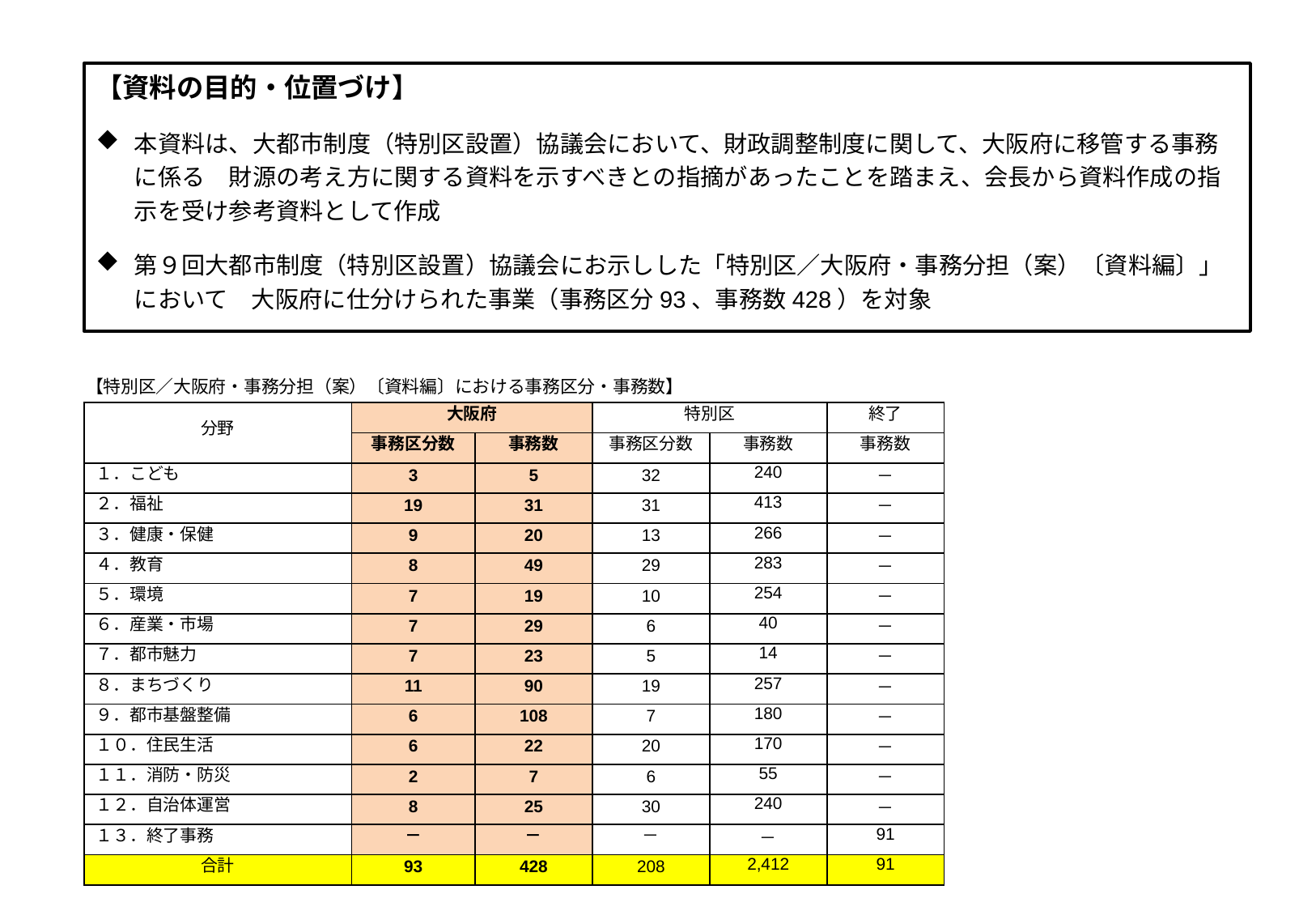

【資料の目的・位置づけ】
本資料は、大都市制度（特別区設置）協議会において、財政調整制度に関して、大阪府に移管する事務に係る　財源の考え方に関する資料を示すべきとの指摘があったことを踏まえ、会長から資料作成の指示を受け参考資料として作成
第９回大都市制度（特別区設置）協議会にお示しした「特別区／大阪府・事務分担（案）〔資料編〕」において　大阪府に仕分けられた事業（事務区分93、事務数428）を対象
【特別区／大阪府・事務分担（案）〔資料編〕における事務区分・事務数】
| 分野 | 大阪府 |  | 特別区 |  | 終了 |
| --- | --- | --- | --- | --- | --- |
|  | 事務区分数 | 事務数 | 事務区分数 | 事務数 | 事務数 |
| １．こども | 3 | 5 | 32 | 240 | － |
| ２．福祉 | 19 | 31 | 31 | 413 | － |
| ３．健康・保健 | 9 | 20 | 13 | 266 | － |
| ４．教育 | 8 | 49 | 29 | 283 | － |
| ５．環境 | 7 | 19 | 10 | 254 | － |
| ６．産業・市場 | 7 | 29 | 6 | 40 | － |
| ７．都市魅力 | 7 | 23 | 5 | 14 | － |
| ８．まちづくり | 11 | 90 | 19 | 257 | － |
| ９．都市基盤整備 | 6 | 108 | 7 | 180 | － |
| １０．住民生活 | 6 | 22 | 20 | 170 | － |
| １１．消防・防災 | 2 | 7 | 6 | 55 | － |
| １２．自治体運営 | 8 | 25 | 30 | 240 | － |
| １３．終了事務 | － | － | － | － | 91 |
| 合計 | 93 | 428 | 208 | 2,412 | 91 |